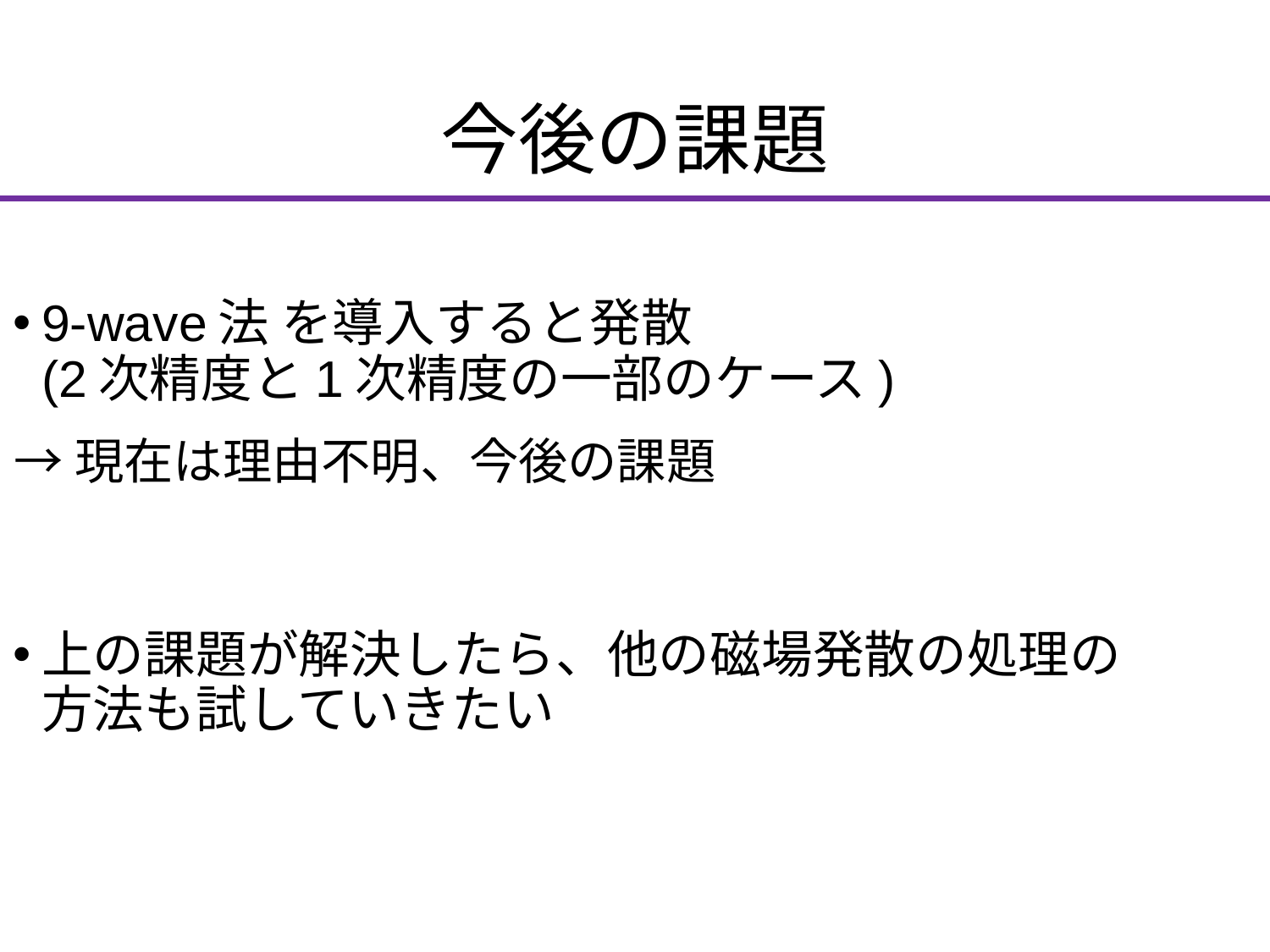

# 今後の課題
9-wave法 を導入すると発散
(2次精度と1次精度の一部のケース)

上の課題が解決したら、他の磁場発散の処理の
方法も試していきたい
→現在は理由不明、今後の課題